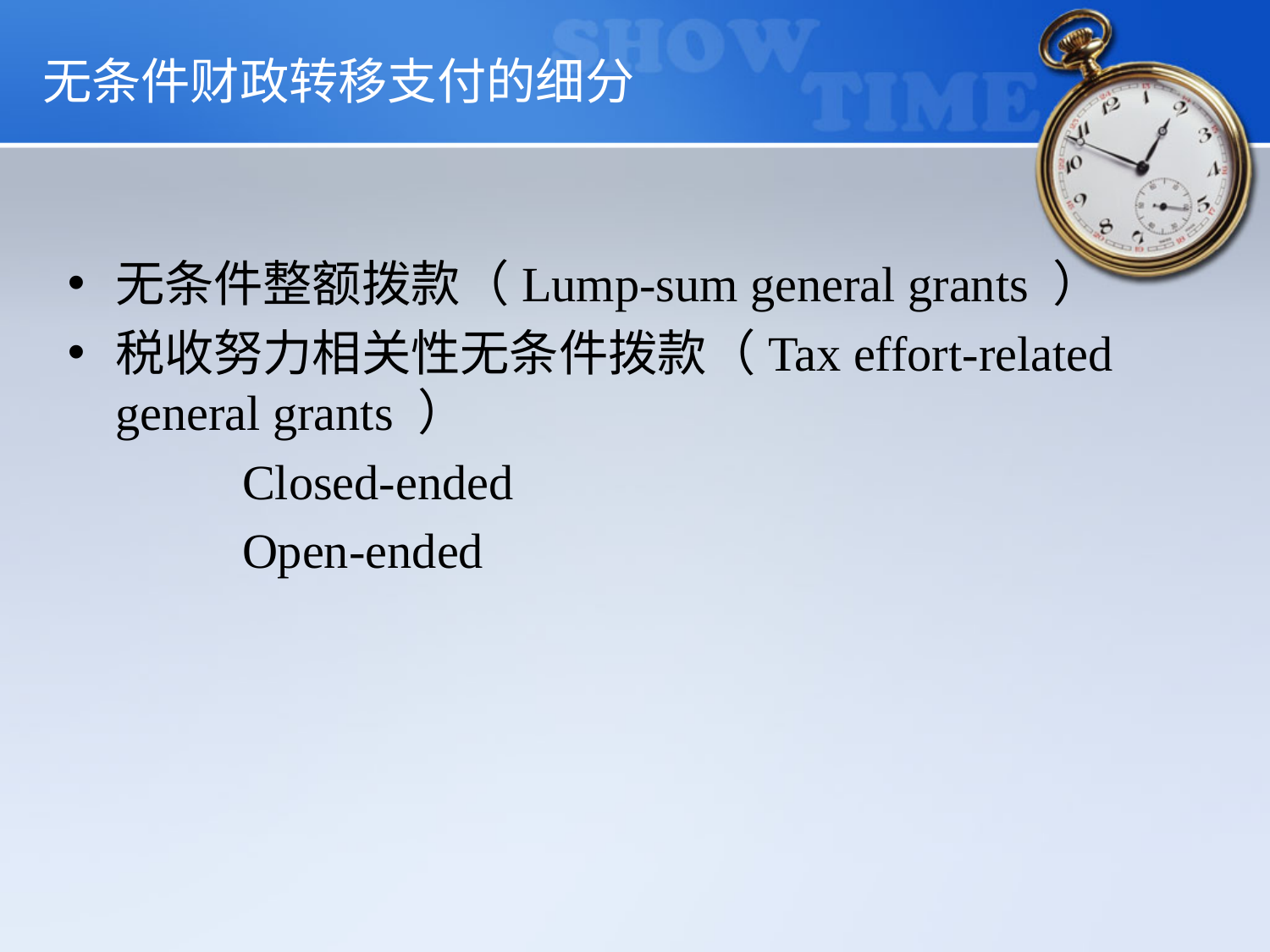

# 无条件财政转移支付的细分
无条件整额拨款（Lump-sum general grants ）
税收努力相关性无条件拨款（Tax effort-related  general grants ）
		Closed-ended
		Open-ended